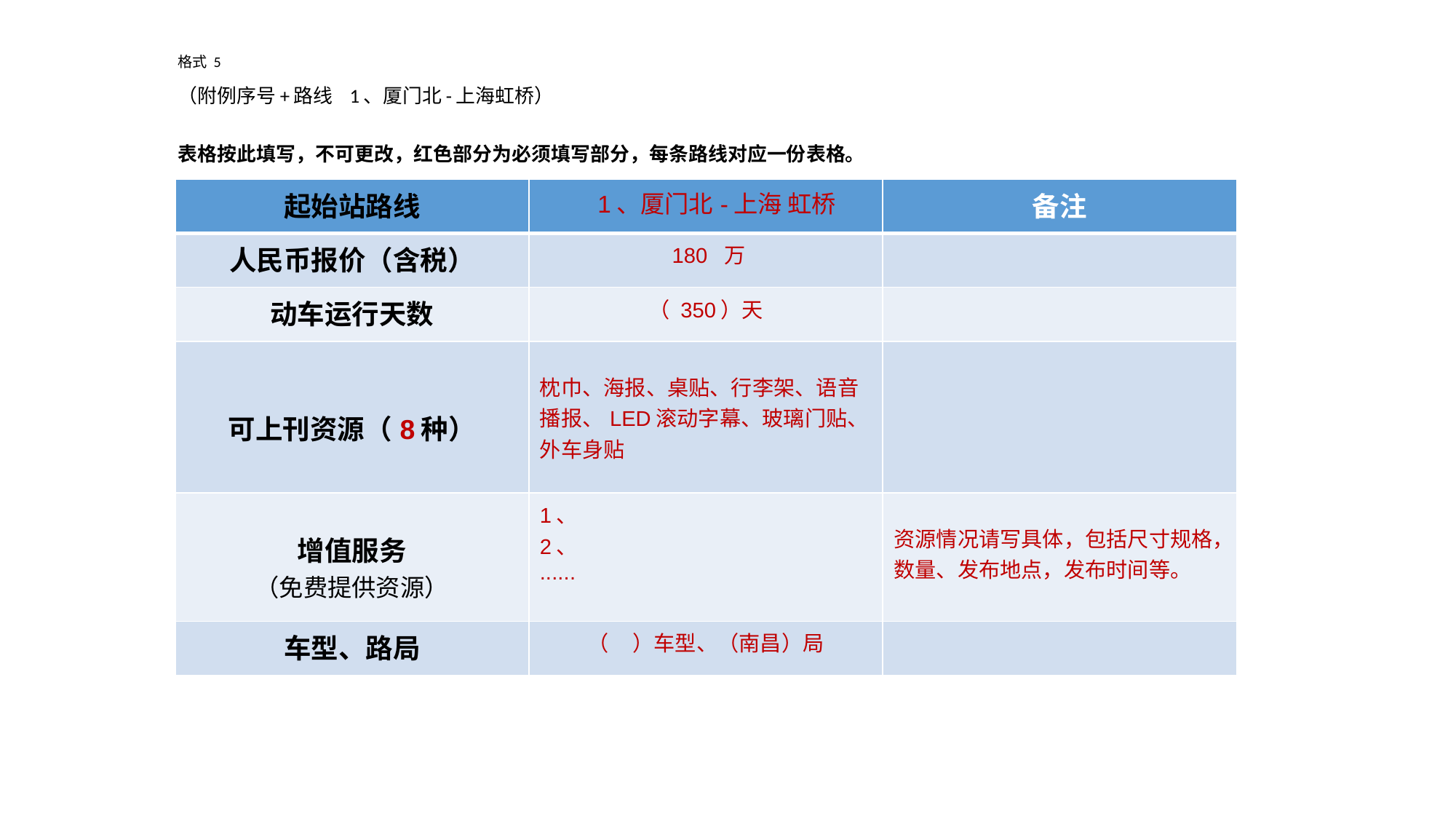

# 格式 5 （附例序号+路线   1、厦门北-上海虹桥） 表格按此填写，不可更改，红色部分为必须填写部分，每条路线对应一份表格。
| 起始站路线 | 1、厦门北-上海 虹桥 | 备注 |
| --- | --- | --- |
| 人民币报价（含税） | 180 万 |  |
| 动车运行天数 | （ 350）天 |  |
| 可上刊资源（8种） | 枕巾、海报、桌贴、行李架、语音播报、LED滚动字幕、玻璃门贴、外车身贴 |  |
| 增值服务 （免费提供资源） | 1、 2、 ...... | 资源情况请写具体，包括尺寸规格，数量、发布地点，发布时间等。 |
| 车型、路局 | （ ）车型、（南昌）局 |  |